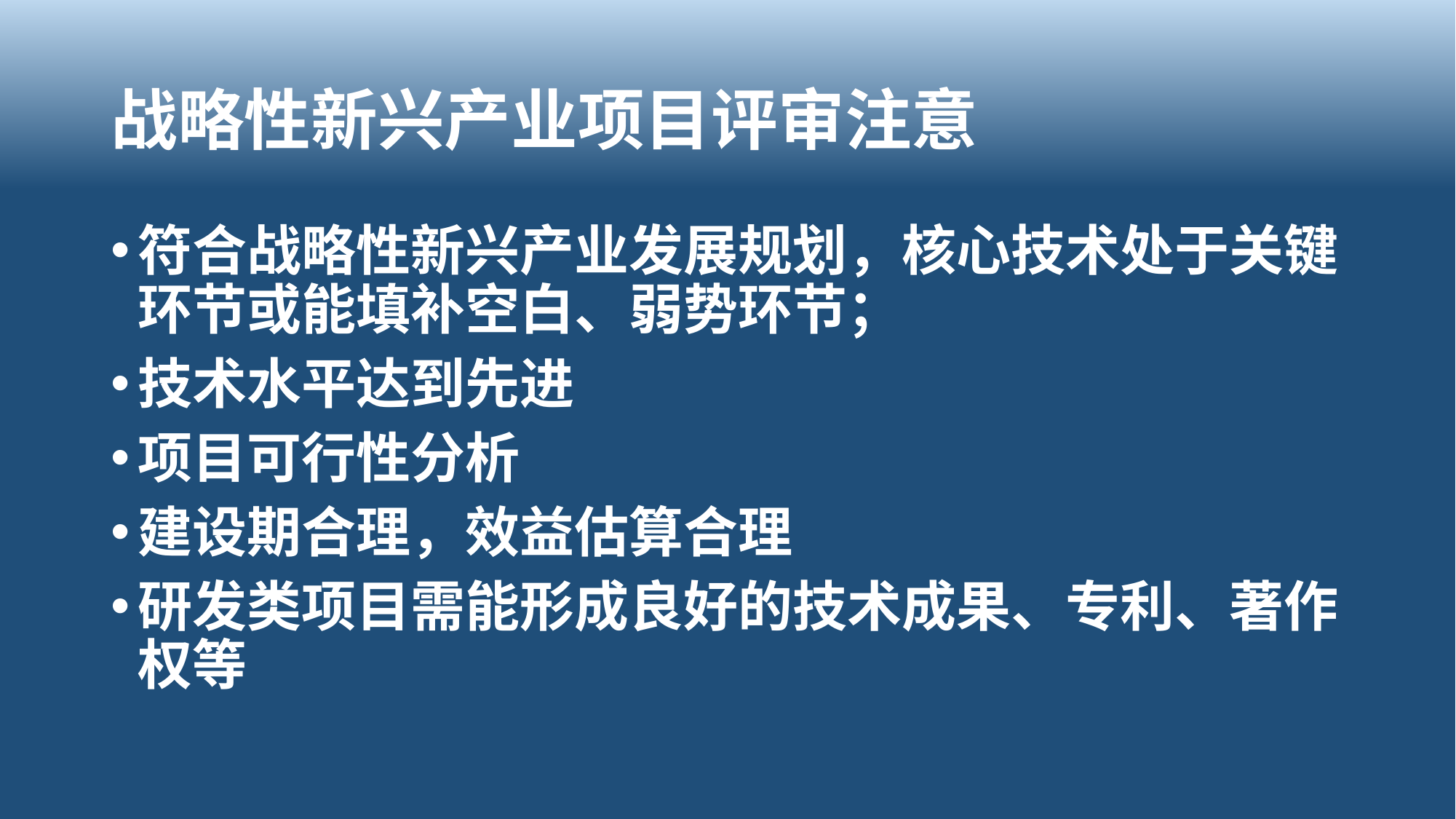

# 战略性新兴产业项目评审注意
符合战略性新兴产业发展规划，核心技术处于关键环节或能填补空白、弱势环节；
技术水平达到先进
项目可行性分析
建设期合理，效益估算合理
研发类项目需能形成良好的技术成果、专利、著作权等